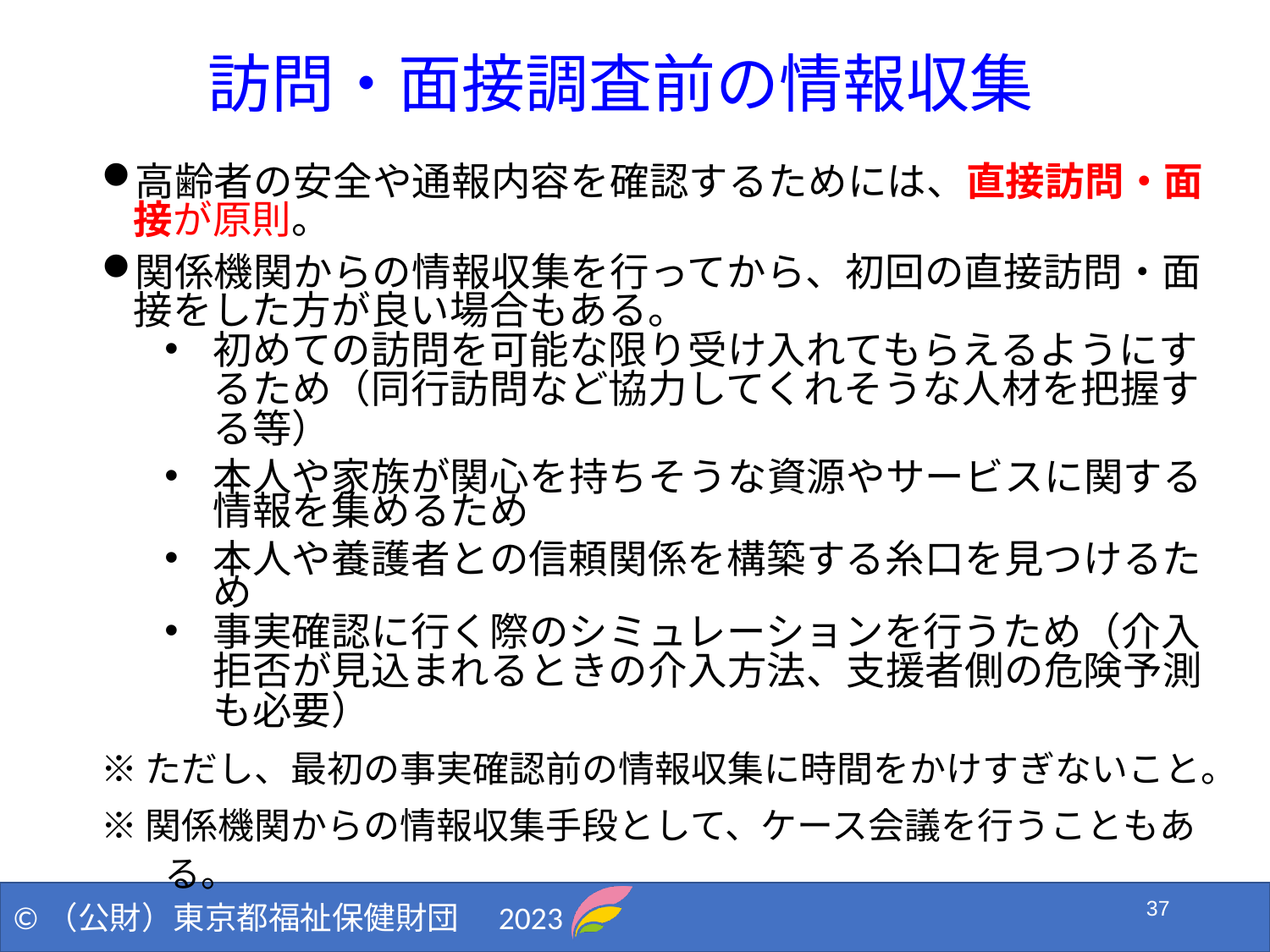

# 訪問・面接調査前の情報収集
高齢者の安全や通報内容を確認するためには、直接訪問・面接が原則。
関係機関からの情報収集を行ってから、初回の直接訪問・面接をした方が良い場合もある。
初めての訪問を可能な限り受け入れてもらえるようにするため（同行訪問など協力してくれそうな人材を把握する等）
本人や家族が関心を持ちそうな資源やサービスに関する情報を集めるため
本人や養護者との信頼関係を構築する糸口を見つけるため
事実確認に行く際のシミュレーションを行うため（介入拒否が見込まれるときの介入方法、支援者側の危険予測も必要）
※ただし、最初の事実確認前の情報収集に時間をかけすぎないこと。
※関係機関からの情報収集手段として、ケース会議を行うこともある。
37